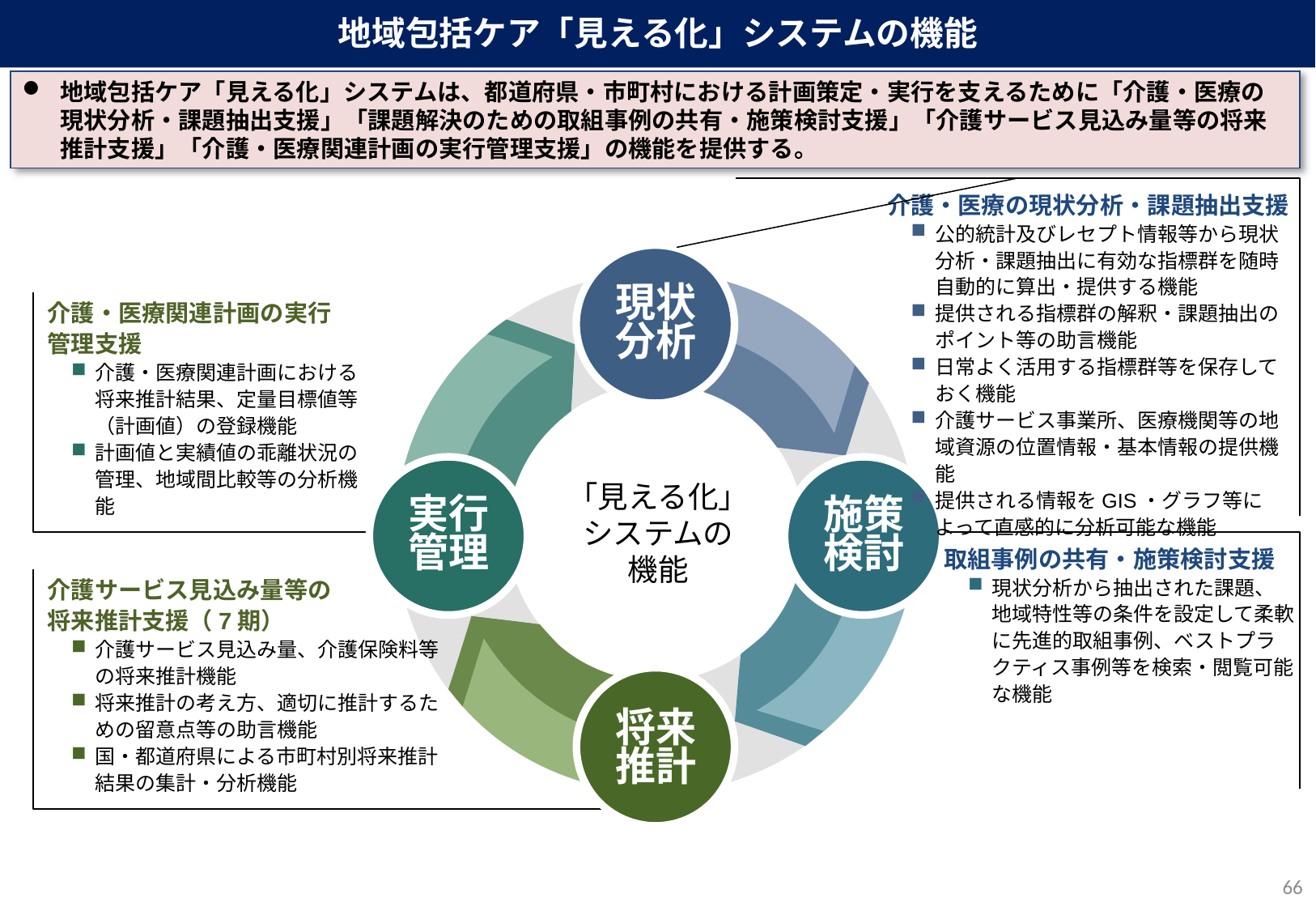

地域包括ケア「見える化」システムの機能
地域包括ケア「見える化」システムは、都道府県・市町村における計画策定・実行を支えるために「介護・医療の現状分析・課題抽出支援」「課題解決のための取組事例の共有・施策検討支援」「介護サービス見込み量等の将来推計支援」「介護・医療関連計画の実行管理支援」の機能を提供する。

介護・医療の現状分析・課題抽出支援
公的統計及びレセプト情報等から現状分析・課題抽出に有効な指標群を随時自動的に算出・提供する機能
提供される指標群の解釈・課題抽出のポイント等の助言機能
日常よく活用する指標群等を保存しておく機能
介護サービス事業所、医療機関等の地域資源の位置情報・基本情報の提供機能
提供される情報をGIS・グラフ等によって直感的に分析可能な機能

現状
分析

介護・医療関連計画の実行
管理支援
介護・医療関連計画における将来推計結果、定量目標値等（計画値）の登録機能
計画値と実績値の乖離状況の管理、地域間比較等の分析機能

「見える化」
システムの
機能
実行
管理
施策
検討

取組事例の共有・施策検討支援
現状分析から抽出された課題、地域特性等の条件を設定して柔軟に先進的取組事例、ベストプラクティス事例等を検索・閲覧可能な機能

介護サービス見込み量等の
将来推計支援（7期）
介護サービス見込み量、介護保険料等の将来推計機能
将来推計の考え方、適切に推計するための留意点等の助言機能
国・都道府県による市町村別将来推計結果の集計・分析機能

将来
推計
66